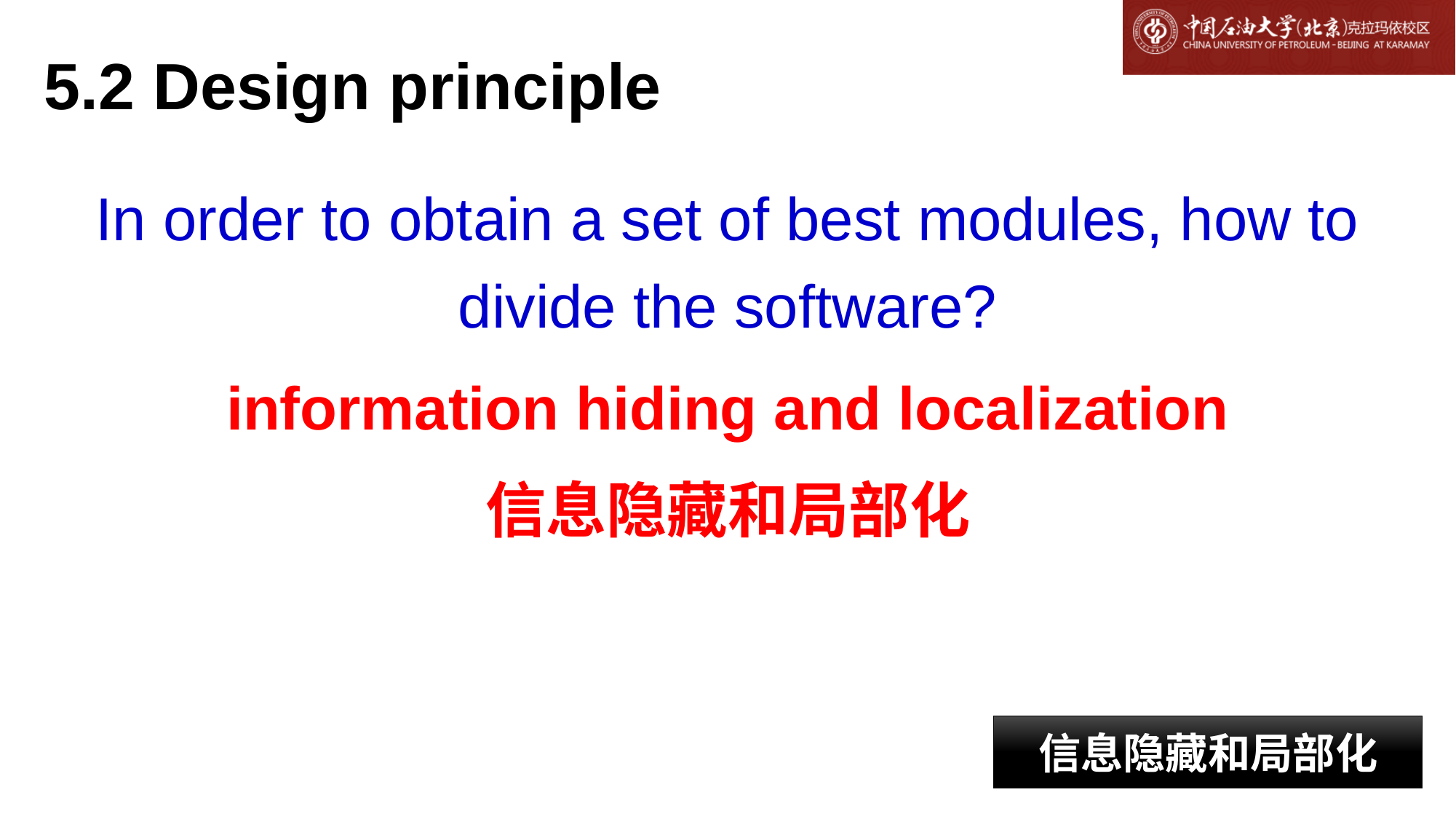

# 5.2 Design principle
In order to obtain a set of best modules, how to divide the software?
information hiding and localization
信息隐藏和局部化
信息隐藏和局部化